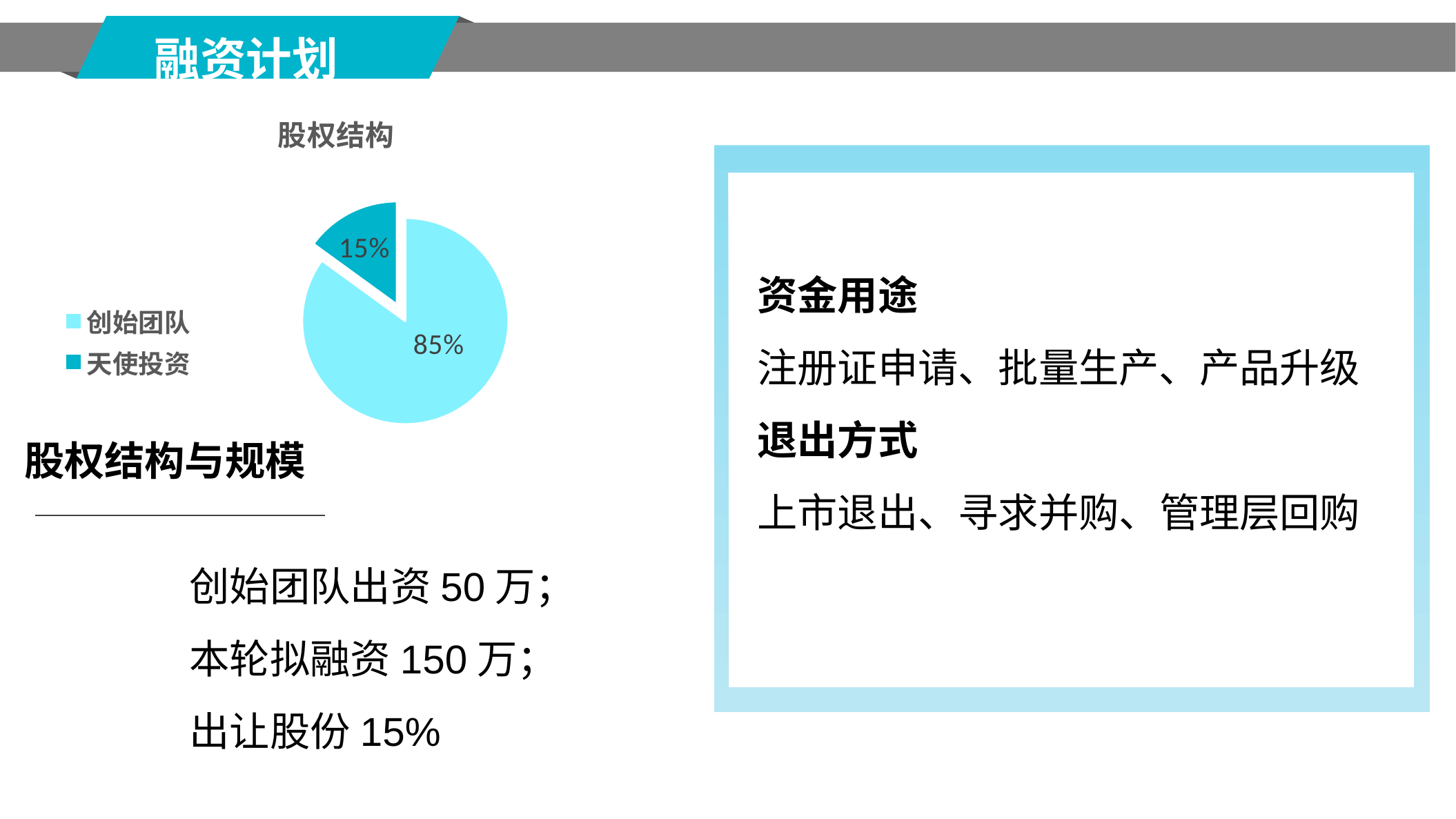

融资计划

### Chart:

| Category | 股权结构 |
|---|---|
| 创始团队 | 0.8500000000000002 |
| 天使投资 | 0.15000000000000005 |
资金用途
注册证申请、批量生产、产品升级
退出方式
上市退出、寻求并购、管理层回购

股权结构与规模

创始团队出资50万；
本轮拟融资150万；
出让股份15%